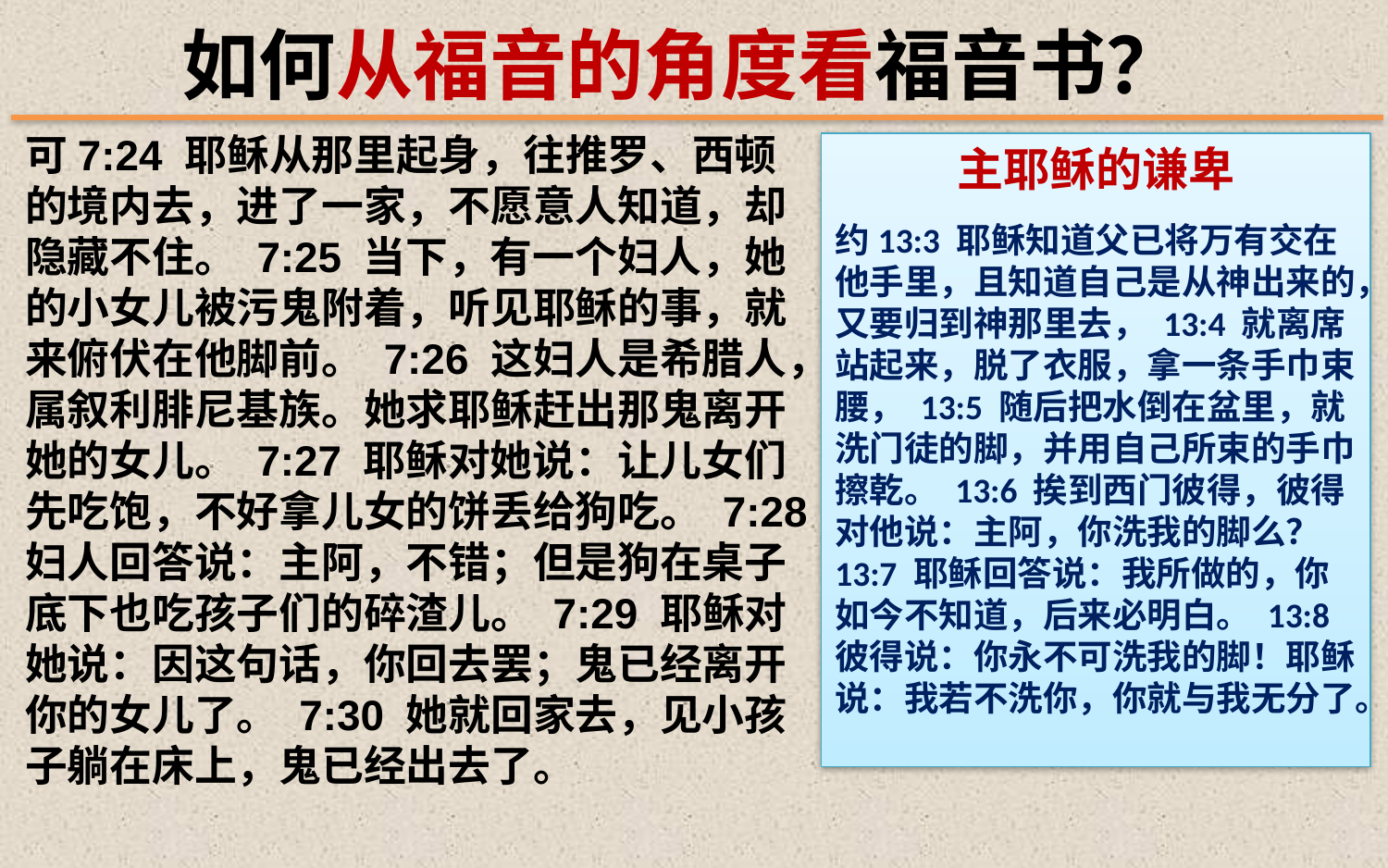

如何从福音的角度看福音书？
可7:24 耶稣从那里起身，往推罗、西顿的境内去，进了一家，不愿意人知道，却隐藏不住。 7:25 当下，有一个妇人，她的小女儿被污鬼附着，听见耶稣的事，就来俯伏在他脚前。 7:26 这妇人是希腊人，属叙利腓尼基族。她求耶稣赶出那鬼离开她的女儿。 7:27 耶稣对她说：让儿女们先吃饱，不好拿儿女的饼丢给狗吃。 7:28 妇人回答说：主阿，不错；但是狗在桌子底下也吃孩子们的碎渣儿。 7:29 耶稣对她说：因这句话，你回去罢；鬼已经离开你的女儿了。 7:30 她就回家去，见小孩子躺在床上，鬼已经出去了。
主耶稣的谦卑
约13:3 耶稣知道父已将万有交在他手里，且知道自己是从神出来的，又要归到神那里去， 13:4 就离席站起来，脱了衣服，拿一条手巾束腰， 13:5 随后把水倒在盆里，就洗门徒的脚，并用自己所束的手巾擦乾。 13:6 挨到西门彼得，彼得对他说：主阿，你洗我的脚么？ 13:7 耶稣回答说：我所做的，你如今不知道，后来必明白。 13:8 彼得说：你永不可洗我的脚！耶稣说：我若不洗你，你就与我无分了。